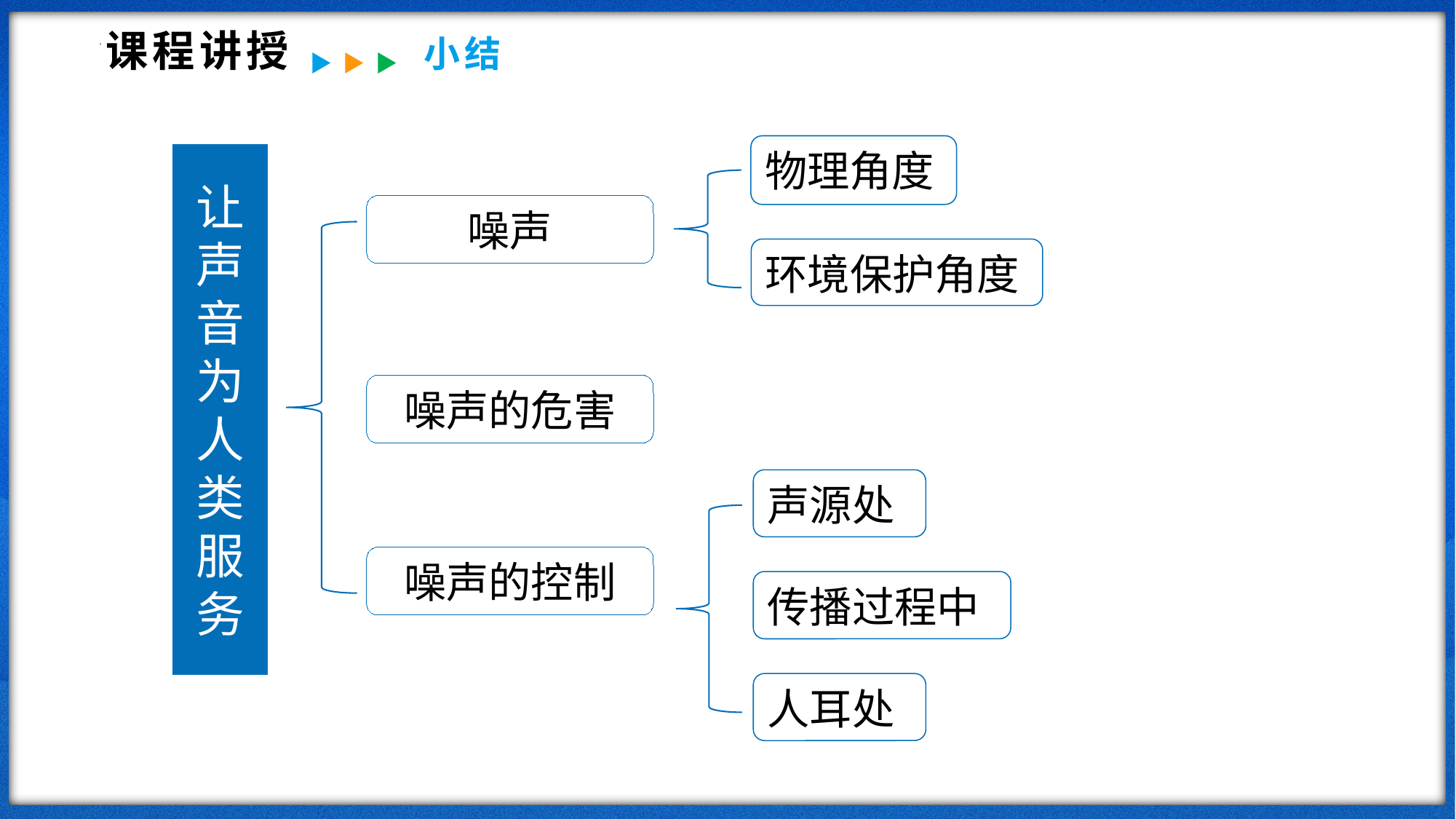

课程讲授
小结

物理角度
让声音为人类服务

噪声

环境保护角度
噪声的危害
声源处

噪声的控制
传播过程中
人耳处